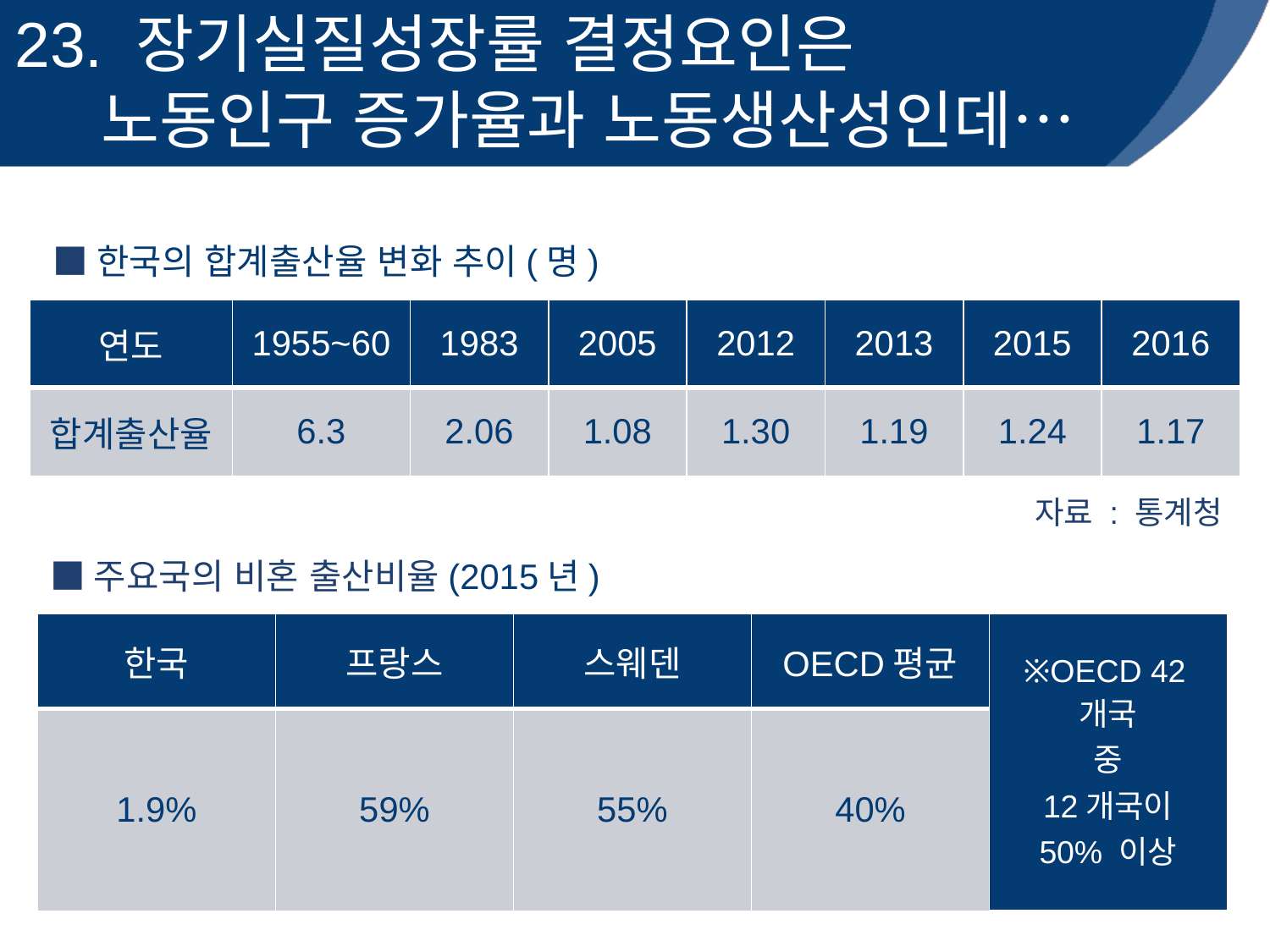

23. 장기실질성장률 결정요인은
    노동인구 증가율과 노동생산성인데…
■한국의 합계출산율 변화 추이(명)
| 연도 | 1955~60 | 1983 | 2005 | 2012 | 2013 | 2015 | 2016 |
| --- | --- | --- | --- | --- | --- | --- | --- |
| 합계출산율 | 6.3 | 2.06 | 1.08 | 1.30 | 1.19 | 1.24 | 1.17 |
자료 : 통계청
■주요국의 비혼 출산비율(2015년)
| 한국 | 프랑스 | 스웨덴 | OECD평균 | ※OECD 42개국 중 12개국이 50% 이상 |
| --- | --- | --- | --- | --- |
| 1.9% | 59% | 55% | 40% |  |
자료 : 한국통계청, OECD Family DB, Eurostat